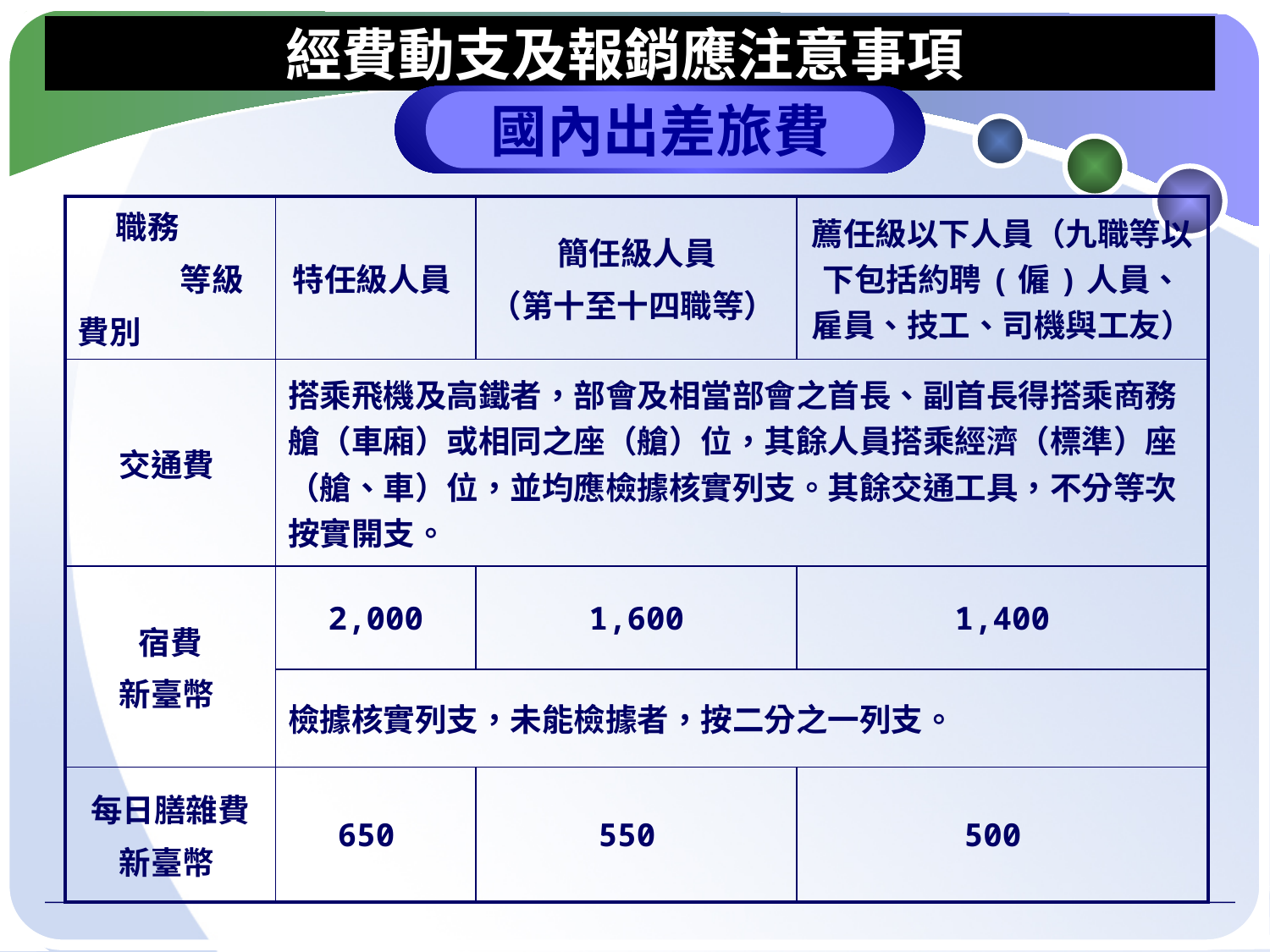

# 經費動支及報銷應注意事項

國內出差旅費
| 職務 　　　 等級 費別 | 特任級人員 | 簡任級人員 （第十至十四職等） | 薦任級以下人員（九職等以下包括約聘(僱)人員、雇員、技工、司機與工友） |
| --- | --- | --- | --- |
| 交通費 | 搭乘飛機及高鐵者，部會及相當部會之首長、副首長得搭乘商務艙（車廂）或相同之座（艙）位，其餘人員搭乘經濟（標準）座（艙、車）位，並均應檢據核實列支。其餘交通工具，不分等次按實開支。 |  |  |
| 宿費 新臺幣 | 2,000 | 1,600 | 1,400 |
|  | 檢據核實列支，未能檢據者，按二分之一列支。 |  |  |
| 每日膳雜費 新臺幣 | 650 | 550 | 500 |